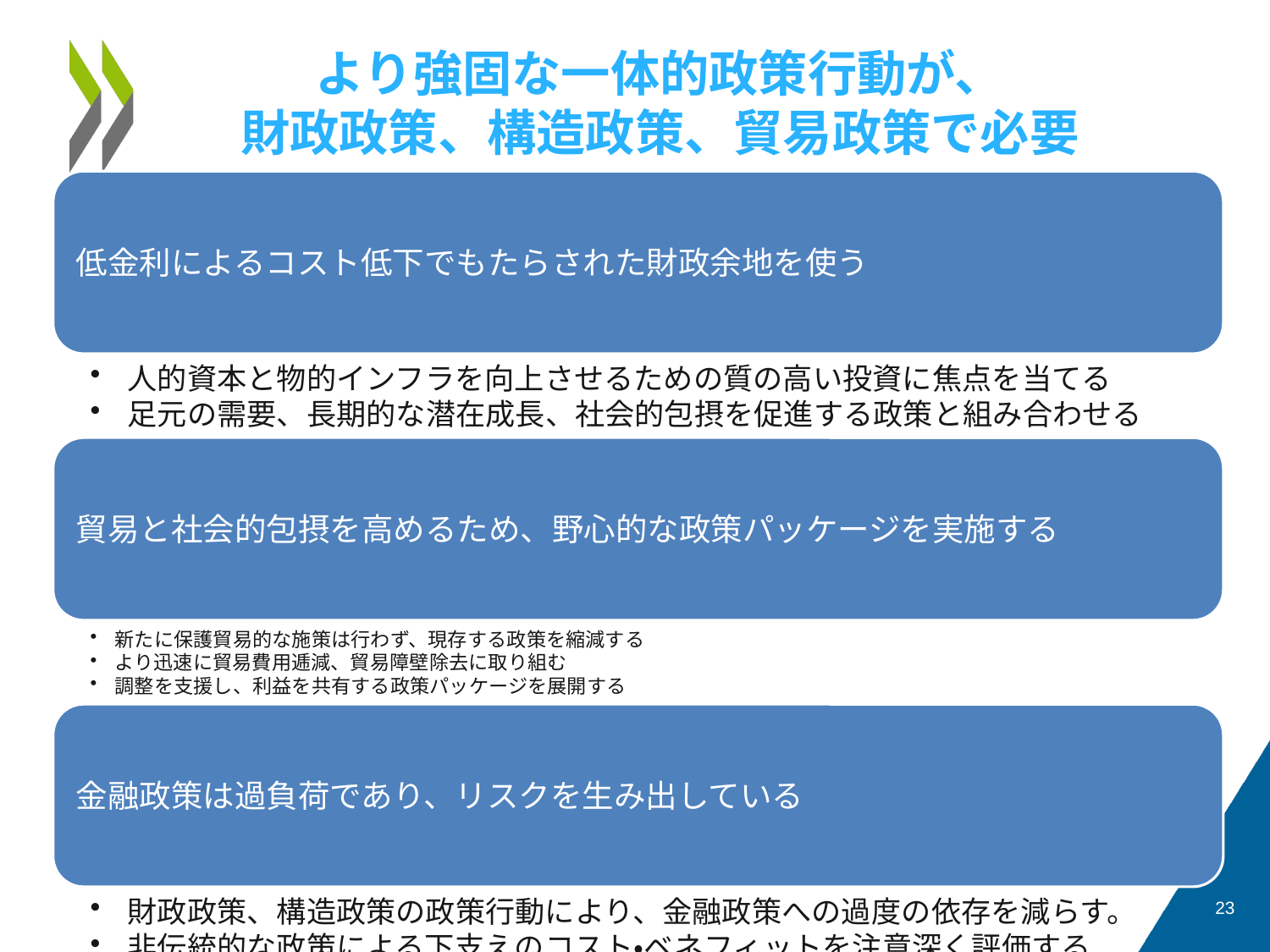

より強固な一体的政策行動が、
財政政策、構造政策、貿易政策で必要
低金利によるコスト低下でもたらされた財政余地を使う
人的資本と物的インフラを向上させるための質の高い投資に焦点を当てる
貿易と社会的包摂を高めるため、野心的な政策パッケージを実施する
新たに保護貿易的な施策は行わず、現存する政策を縮減する
より迅速に貿易費用逓減、貿易障壁除去に取り組む
調整を支援し、利益を共有する政策パッケージを展開する
金融政策は過負荷であり、リスクを生み出している
財政政策、構造政策の政策行動により、金融政策への過度の依存を減らす。
足元の需要、長期的な潜在成長、社会的包摂を促進する政策と組み合わせる
23